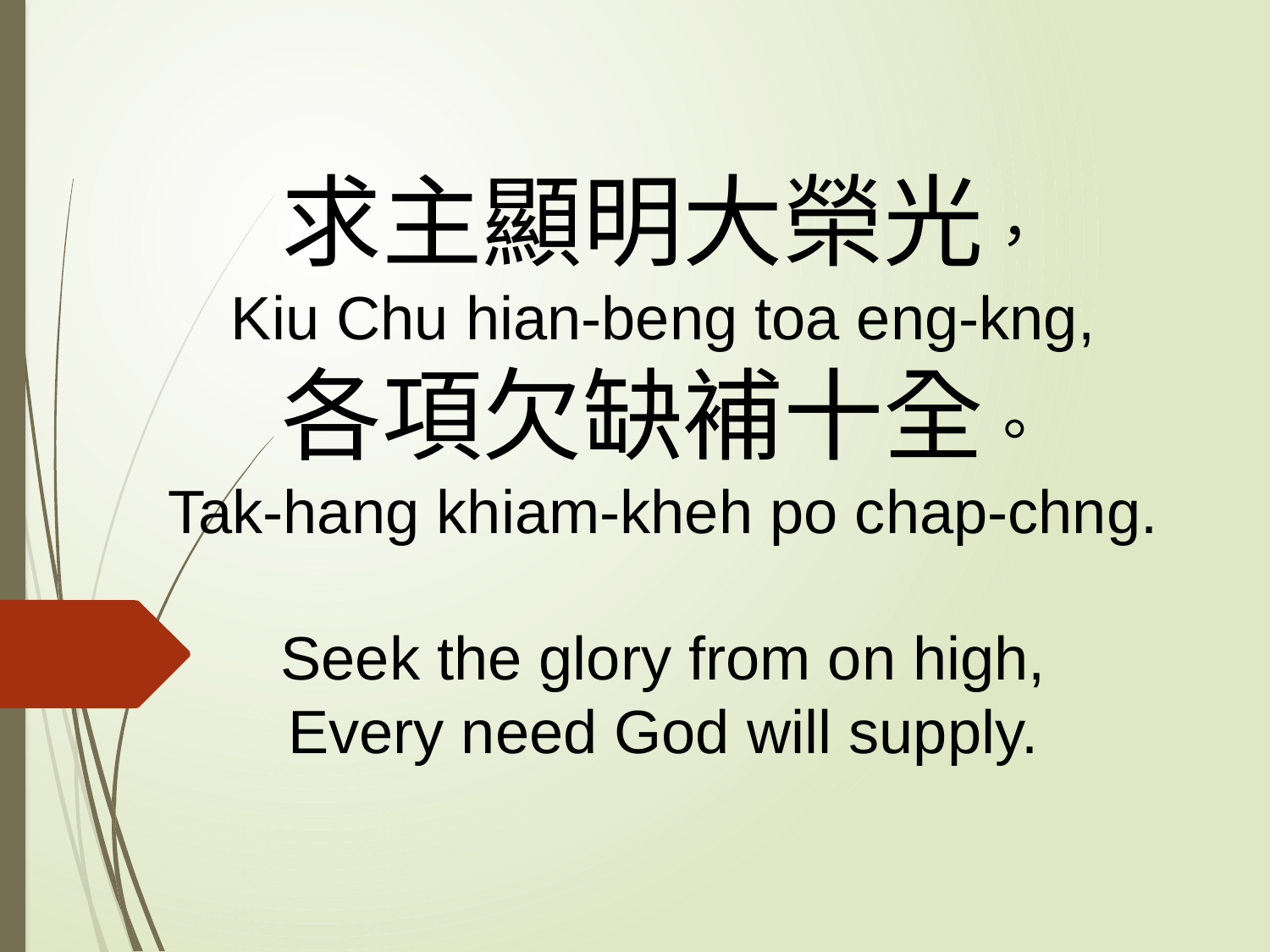

# 求主顯明大榮光， Kiu Chu hian-beng toa eng-kng, 各項欠缺補十全。 Tak-hang khiam-kheh po chap-chng. Seek the glory from on high, Every need God will supply.